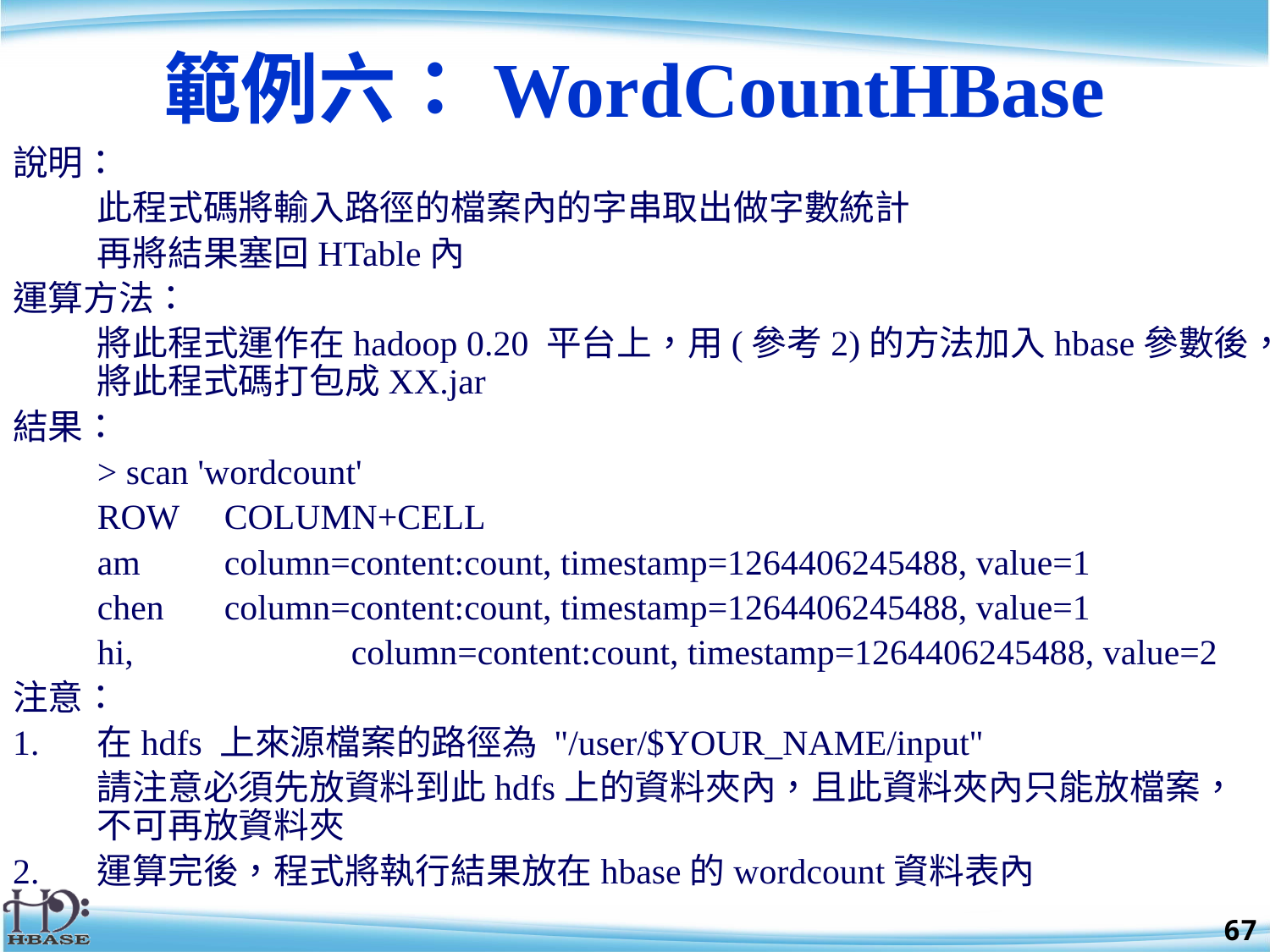

# 範例六：WordCountHBase
說明：
	此程式碼將輸入路徑的檔案內的字串取出做字數統計
 	再將結果塞回HTable內
運算方法：
	將此程式運作在hadoop 0.20 平台上，用(參考2)的方法加入hbase參數後，將此程式碼打包成XX.jar
結果：
	> scan 'wordcount'
 	ROW	COLUMN+CELL
	am	column=content:count, timestamp=1264406245488, value=1
  	chen	column=content:count, timestamp=1264406245488, value=1
 	hi,		column=content:count, timestamp=1264406245488, value=2
注意：
1.	在hdfs 上來源檔案的路徑為 "/user/$YOUR_NAME/input"
	請注意必須先放資料到此hdfs上的資料夾內，且此資料夾內只能放檔案，不可再放資料夾
2.	運算完後，程式將執行結果放在hbase的wordcount資料表內
67